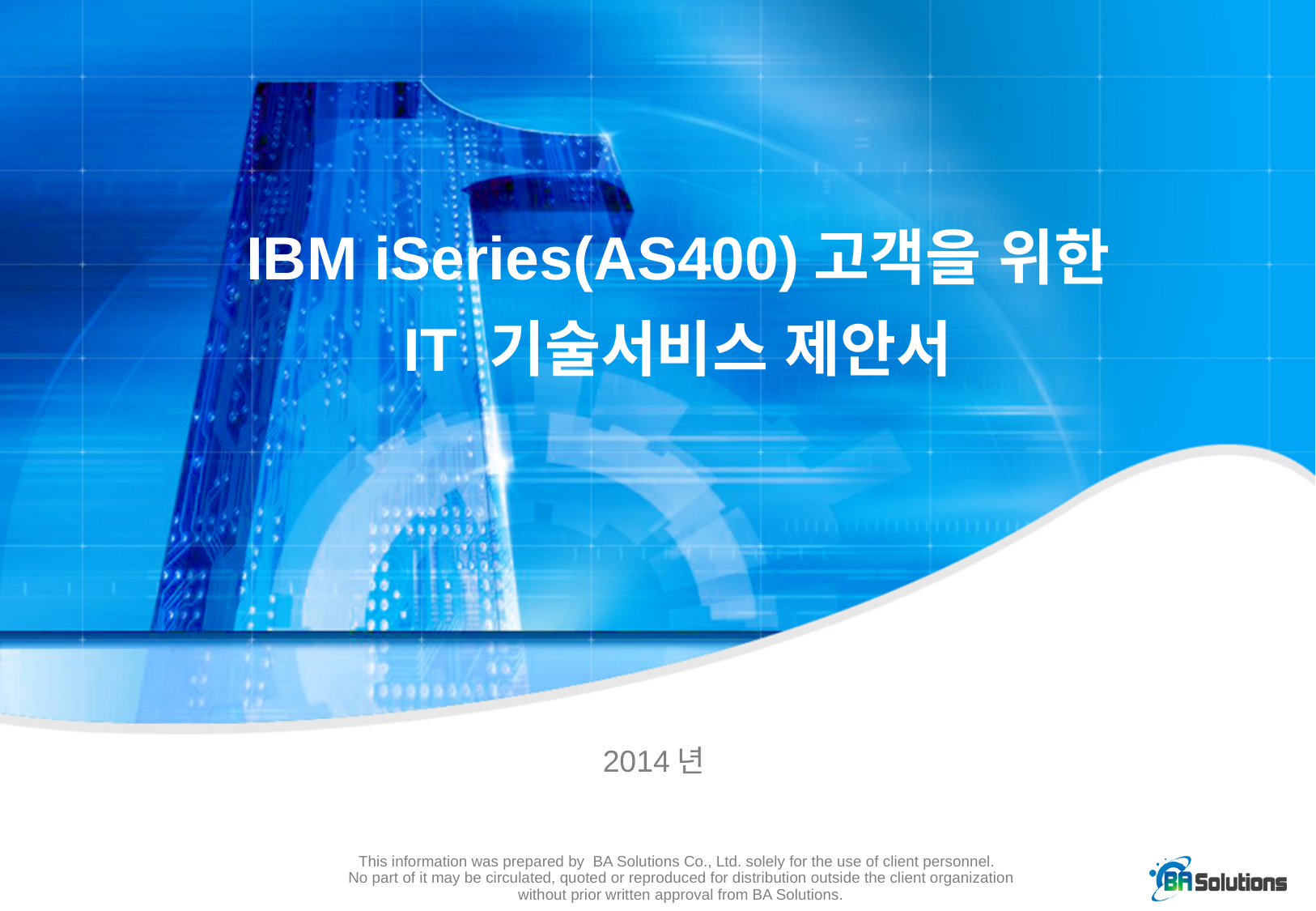

IBM iSeries(AS400)고객을 위한
IT 기술서비스 제안서
2014년